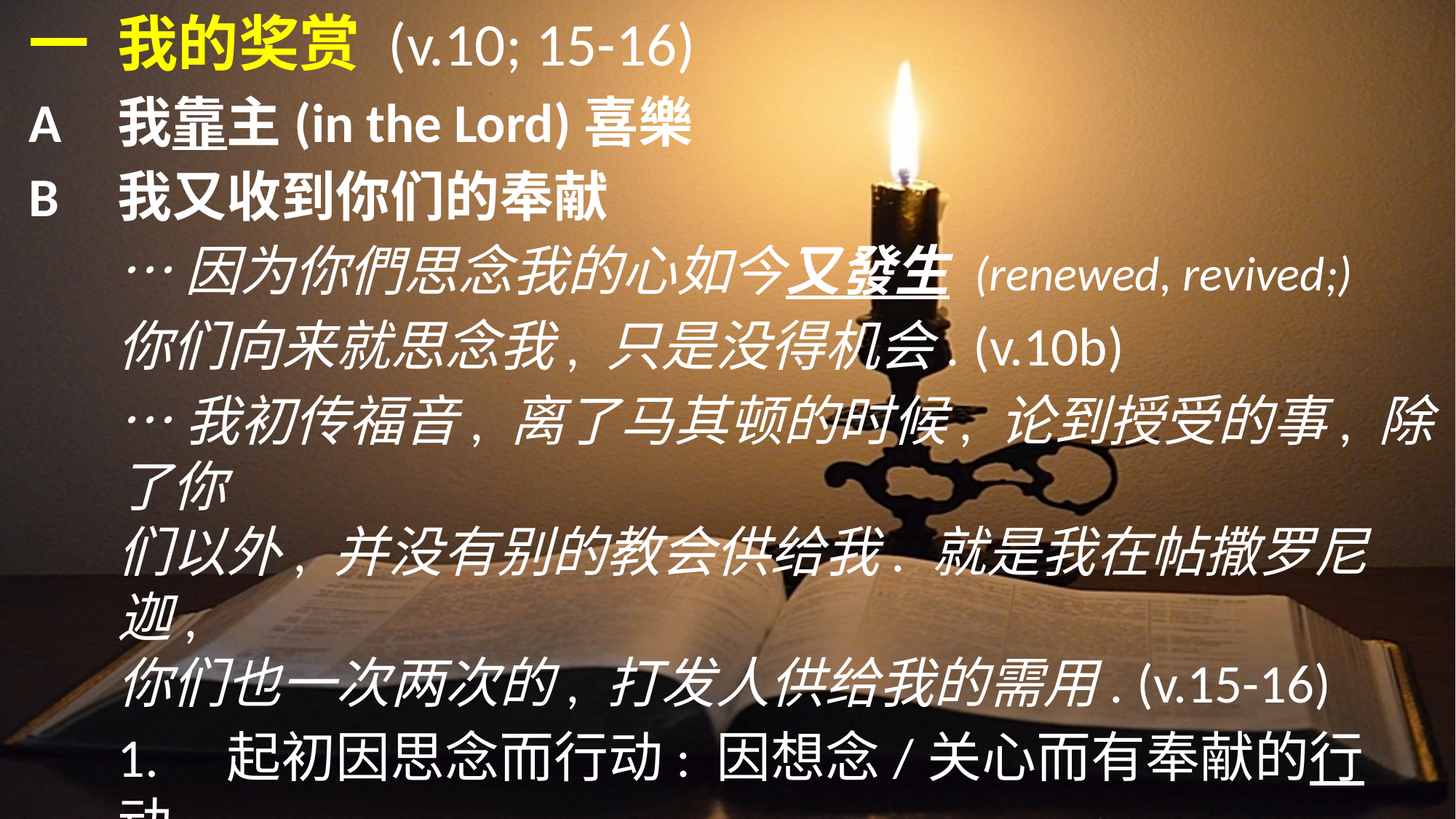

一	我的奖赏 (v.10; 15-16)
A	我靠主(in the Lord)喜樂
B	我又收到你们的奉献
	…因为你們思念我的心如今又發生 (renewed, revived;)
	你们向来就思念我, 只是没得机会. (v.10b)
	…我初传福音, 离了马其顿的时候, 论到授受的事, 除了你
	们以外, 并没有别的教会供给我. 就是我在帖撒罗尼迦,
	你们也一次两次的, 打发人供给我的需用. (v.15-16)
	1.	起初因思念而行动: 因想念/关心而有奉献的行动.
	2.	恢复这中断的行动: 保罗靠织帐篷维生, 从未抱怨.
			后来这奉献重新开始(又發生), 使保罗感恩且喜乐!